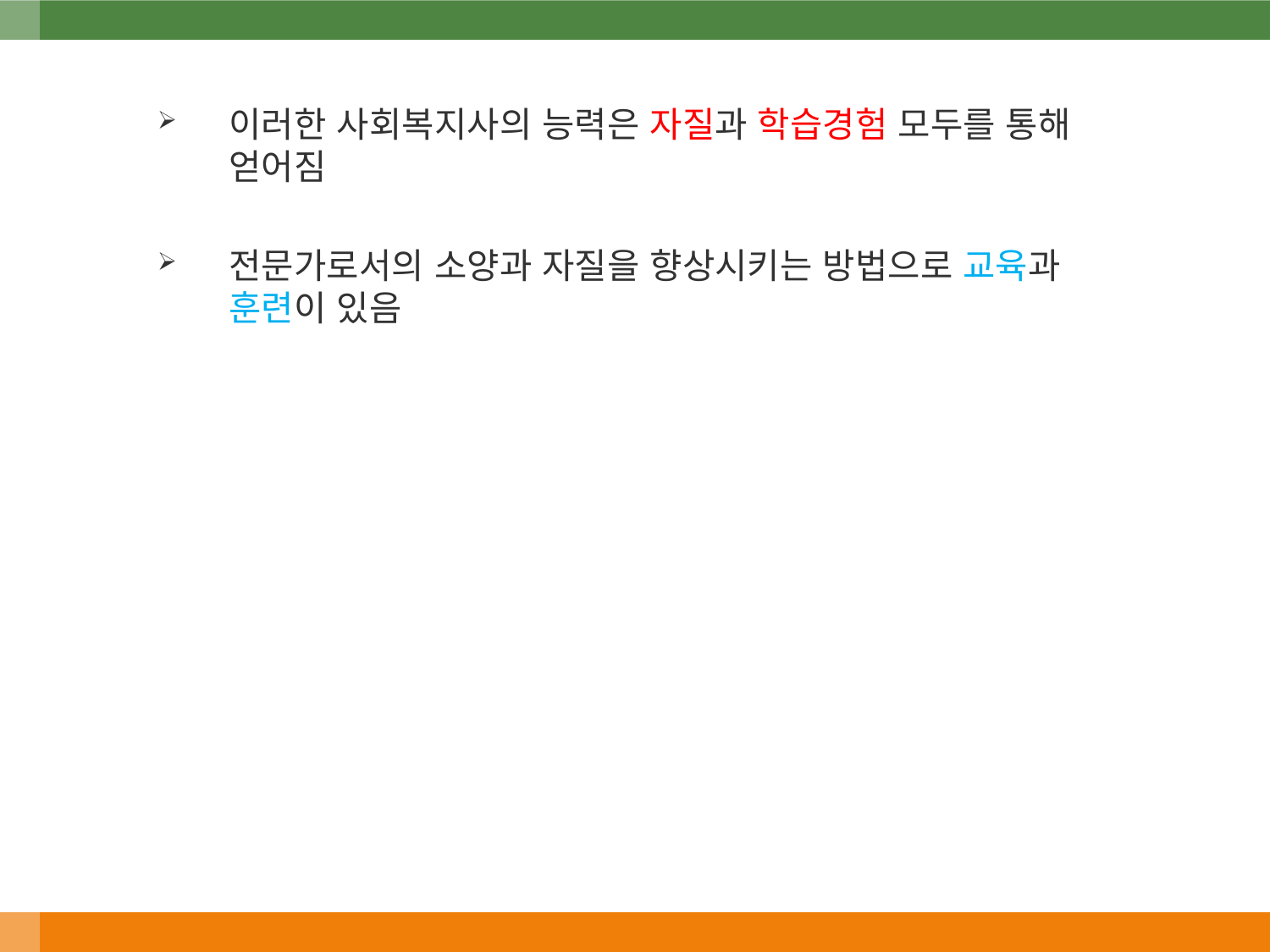

이러한 사회복지사의 능력은 자질과 학습경험 모두를 통해 얻어짐

전문가로서의 소양과 자질을 향상시키는 방법으로 교육과 훈련이 있음